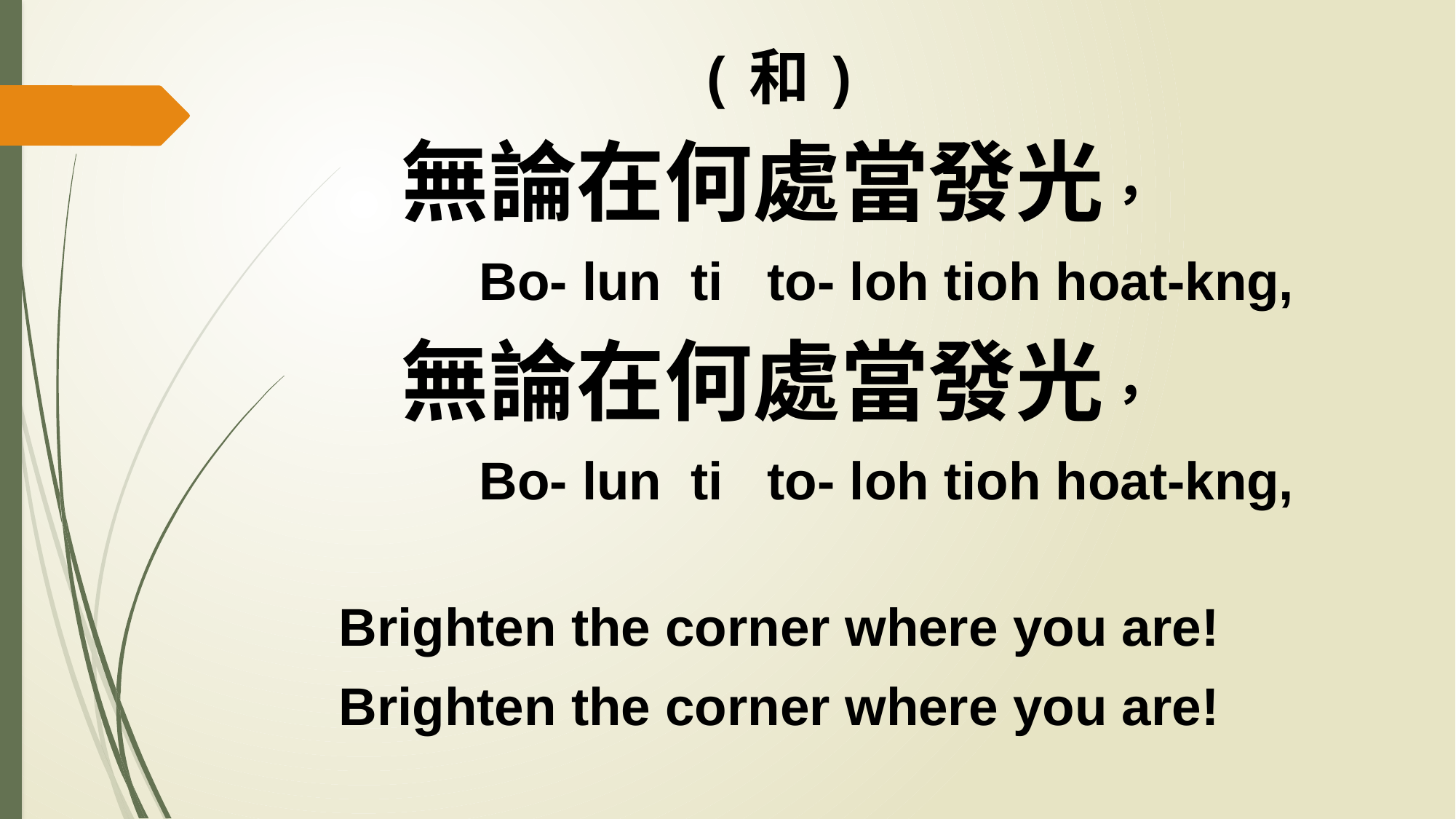

(和)
無論在何處當發光，
               Bo- lun  ti   to- loh tioh hoat-kng,
無論在何處當發光，
               Bo- lun  ti   to- loh tioh hoat-kng,

Brighten the corner where you are!
Brighten the corner where you are!